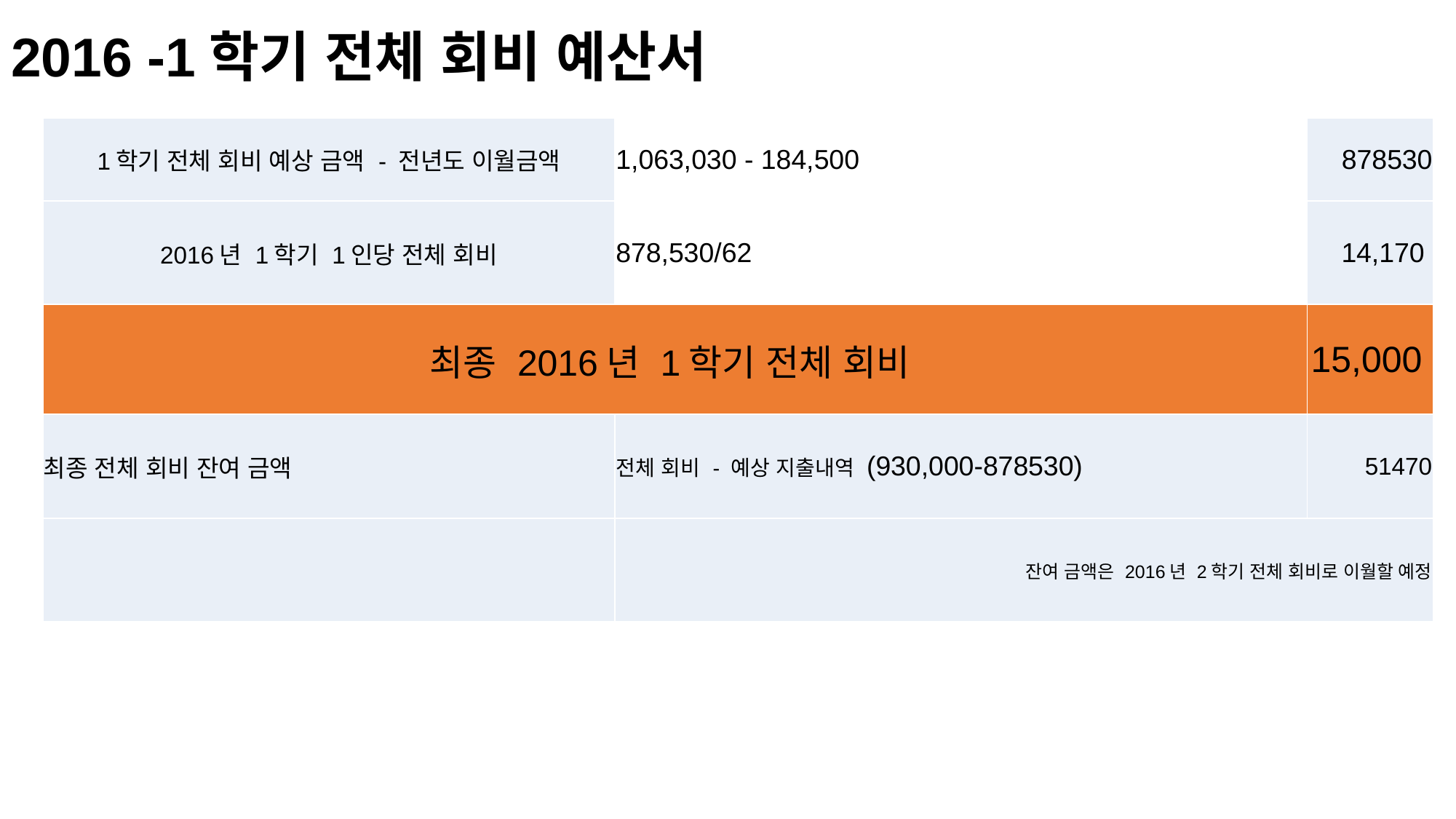

# 2016 -1학기 전체 회비 예산서
| 1학기 전체 회비 예상 금액 - 전년도 이월금액 | 1,063,030 - 184,500 | 878530 |
| --- | --- | --- |
| 2016년 1학기 1인당 전체 회비 | 878,530/62 | 14,170 |
| 최종 2016년 1학기 전체 회비 |  | 15,000 |
| 최종 전체 회비 잔여 금액 | 전체 회비 - 예상 지출내역 (930,000-878530) | 51470 |
|  | 잔여 금액은 2016년 2학기 전체 회비로 이월할 예정 |  |